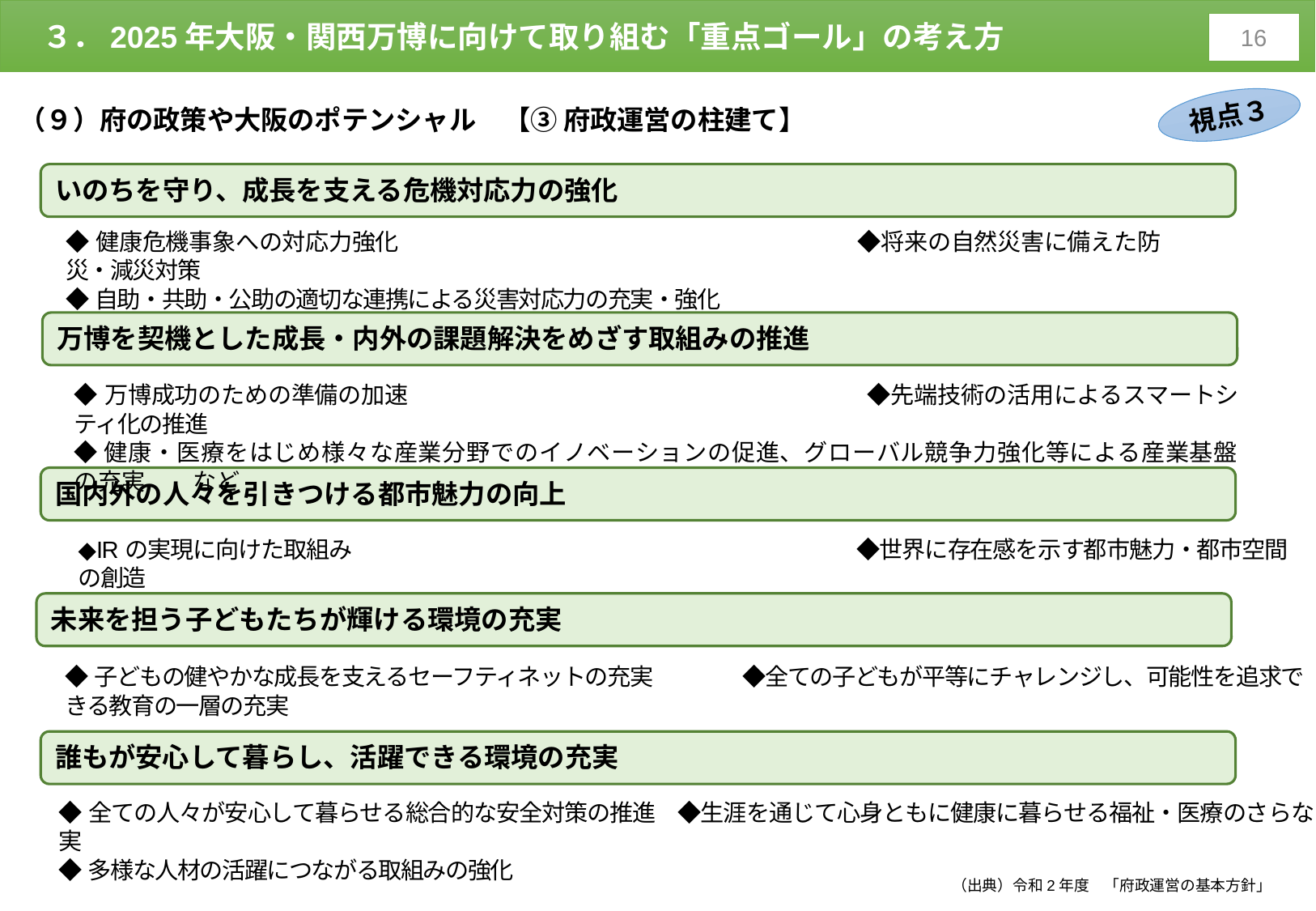

３．2025年大阪・関西万博に向けて取り組む「重点ゴール」の考え方
16
（９）府の政策や大阪のポテンシャル　【③ 府政運営の柱建て】
視点３
いのちを守り、成長を支える危機対応力の強化
◆健康危機事象への対応力強化				　　◆将来の自然災害に備えた防災・減災対策
◆自助・共助・公助の適切な連携による災害対応力の充実・強化
万博を契機とした成長・内外の課題解決をめざす取組みの推進
◆万博成功のための準備の加速				　　◆先端技術の活用によるスマートシティ化の推進
◆健康・医療をはじめ様々な産業分野でのイノベーションの促進、グローバル競争力強化等による産業基盤の充実　　など
国内外の人々を引きつける都市魅力の向上
◆IRの実現に向けた取組み				　　◆世界に存在感を示す都市魅力・都市空間の創造
未来を担う子どもたちが輝ける環境の充実
◆子どもの健やかな成長を支えるセーフティネットの充実	　　　◆全ての子どもが平等にチャレンジし、可能性を追求できる教育の一層の充実
誰もが安心して暮らし、活躍できる環境の充実
◆全ての人々が安心して暮らせる総合的な安全対策の推進　◆生涯を通じて心身ともに健康に暮らせる福祉・医療のさらなる充実
◆多様な人材の活躍につながる取組みの強化
（出典）令和2年度　「府政運営の基本方針」